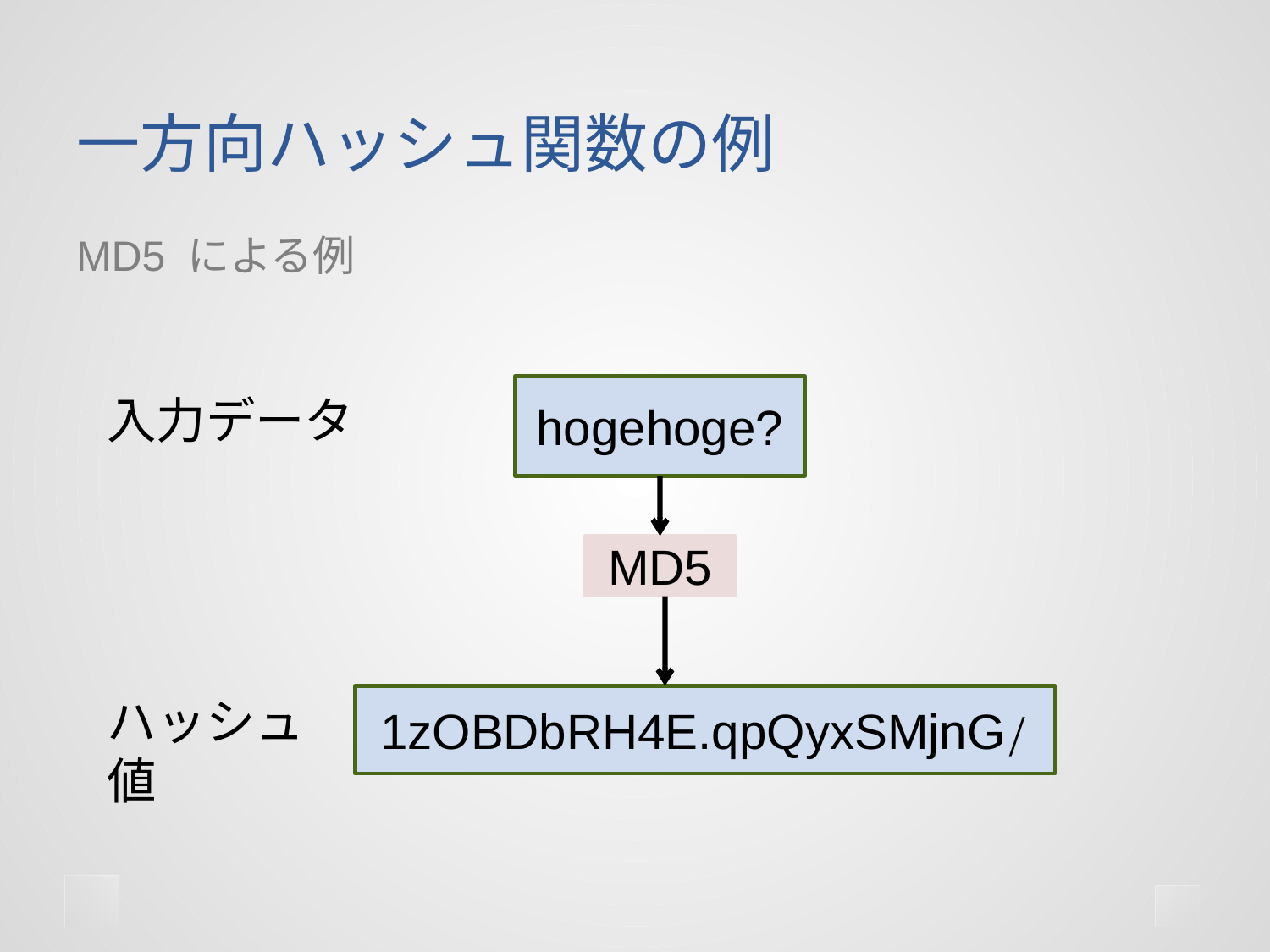

# 一方向ハッシュ関数の例
MD5 による例
hogehoge?
入力データ
MD5
ハッシュ値
1zOBDbRH4E.qpQyxSMjnG/